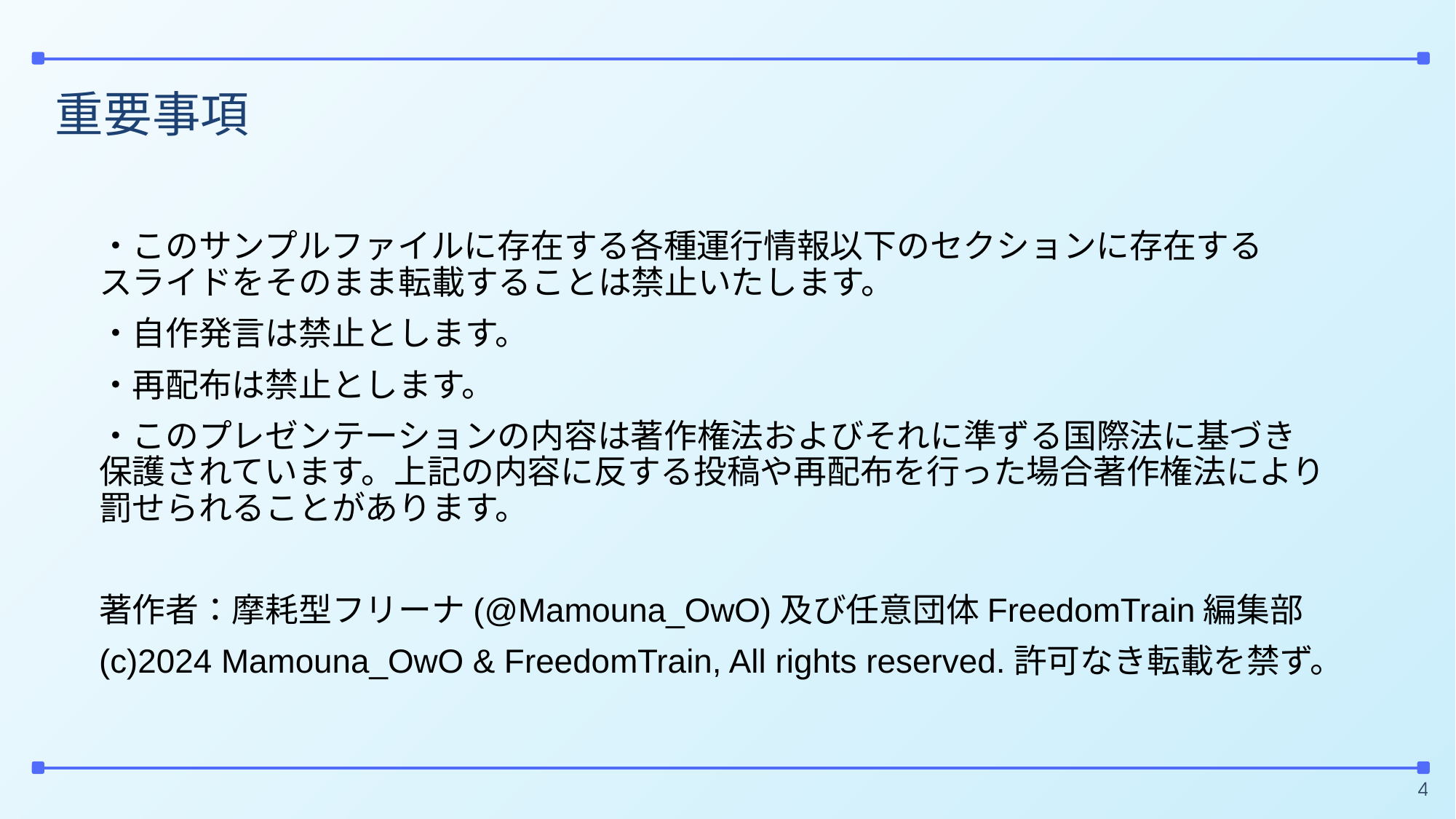

# 重要事項
・このサンプルファイルに存在する各種運行情報以下のセクションに存在する
スライドをそのまま転載することは禁止いたします。
・自作発言は禁止とします。
・再配布は禁止とします。
・このプレゼンテーションの内容は著作権法およびそれに準ずる国際法に基づき
保護されています。上記の内容に反する投稿や再配布を行った場合著作権法により
罰せられることがあります。

著作者：摩耗型フリーナ(@Mamouna_OwO)及び任意団体FreedomTrain編集部
(c)2024 Mamouna_OwO & FreedomTrain, All rights reserved.許可なき転載を禁ず。

4